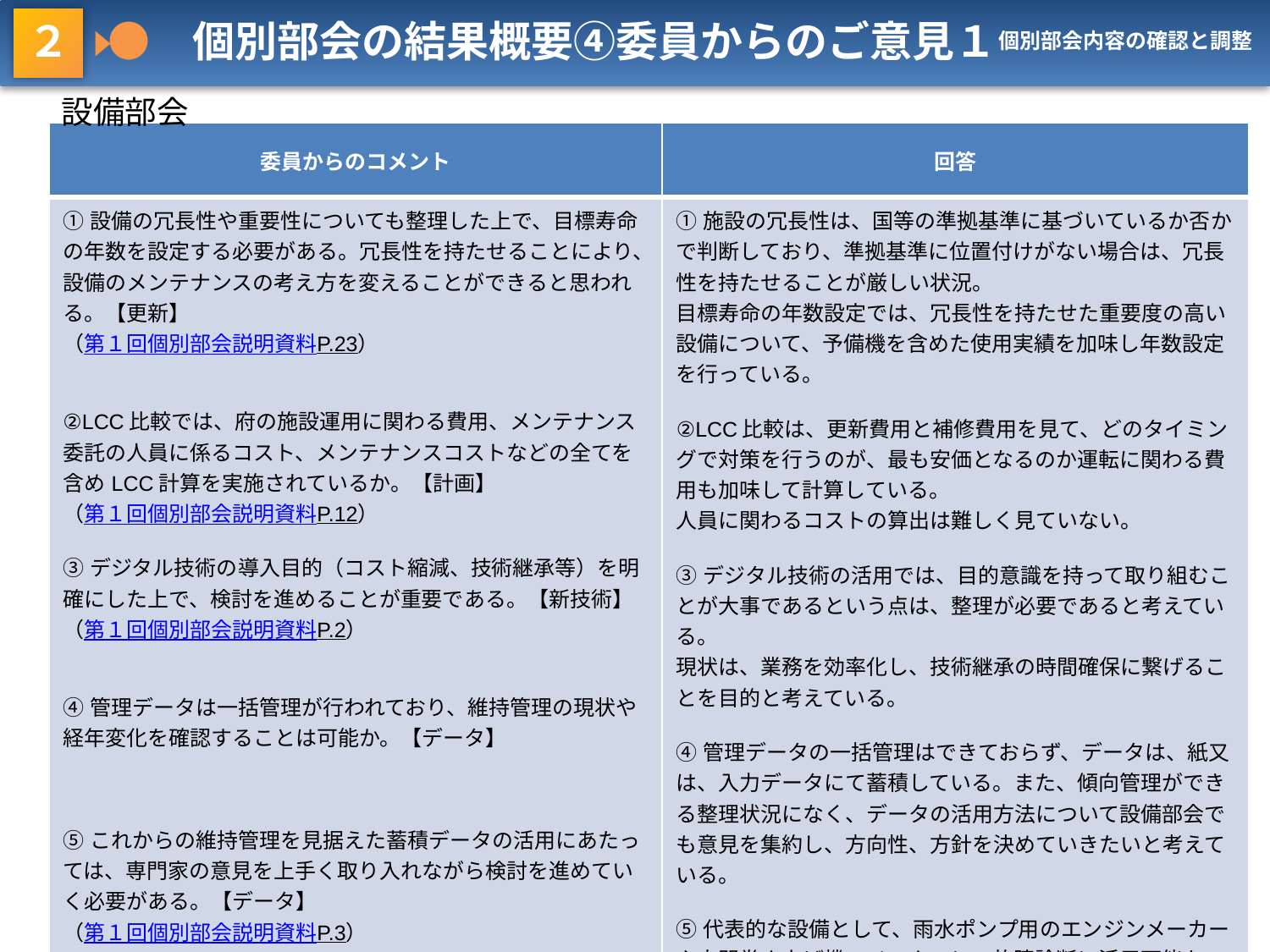

２    ●　個別部会の結果概要④委員からのご意見１
個別部会内容の確認と調整

設備部会
| 委員からのコメント | 回答 |
| --- | --- |
| ①設備の冗長性や重要性についても整理した上で、目標寿命の年数を設定する必要がある。冗長性を持たせることにより、設備のメンテナンスの考え方を変えることができると思われる。【更新】 （第１回個別部会説明資料P.23） ②LCC比較では、府の施設運用に関わる費用、メンテナンス委託の人員に係るコスト、メンテナンスコストなどの全てを含めLCC計算を実施されているか。【計画】 （第１回個別部会説明資料P.12） ③デジタル技術の導入目的（コスト縮減、技術継承等）を明確にした上で、検討を進めることが重要である。【新技術】 （第１回個別部会説明資料P.2） ④管理データは一括管理が行われており、維持管理の現状や経年変化を確認することは可能か。【データ】 ⑤これからの維持管理を見据えた蓄積データの活用にあたっては、専門家の意見を上手く取り入れながら検討を進めていく必要がある。【データ】 （第１回個別部会説明資料P.3） ⑥AIの技術は非常に進歩が早い、実用化できると判断した時点で積極的に取り組んでいけるような表現を計画に盛り込む検討をしてほしい。 （第１回個別部会説明資料P.2） | ①施設の冗長性は、国等の準拠基準に基づいているか否かで判断しており、準拠基準に位置付けがない場合は、冗長性を持たせることが厳しい状況。 目標寿命の年数設定では、冗長性を持たせた重要度の高い設備について、予備機を含めた使用実績を加味し年数設定を行っている。 ②LCC比較は、更新費用と補修費用を見て、どのタイミングで対策を行うのが、最も安価となるのか運転に関わる費用も加味して計算している。 人員に関わるコストの算出は難しく見ていない。 ③デジタル技術の活用では、目的意識を持って取り組むことが大事であるという点は、整理が必要であると考えている。 現状は、業務を効率化し、技術継承の時間確保に繋げることを目的と考えている。 ④管理データの一括管理はできておらず、データは、紙又は、入力データにて蓄積している。また、傾向管理ができる整理状況になく、データの活用方法について設備部会でも意見を集約し、方向性、方針を決めていきたいと考えている。 ⑤代表的な設備として、雨水ポンプ用のエンジンメーカーや水門巻き上げ機のメーカーに、故障診断に活用可能なデータについてヒアリングを行い整理していきたいと考えている。 |